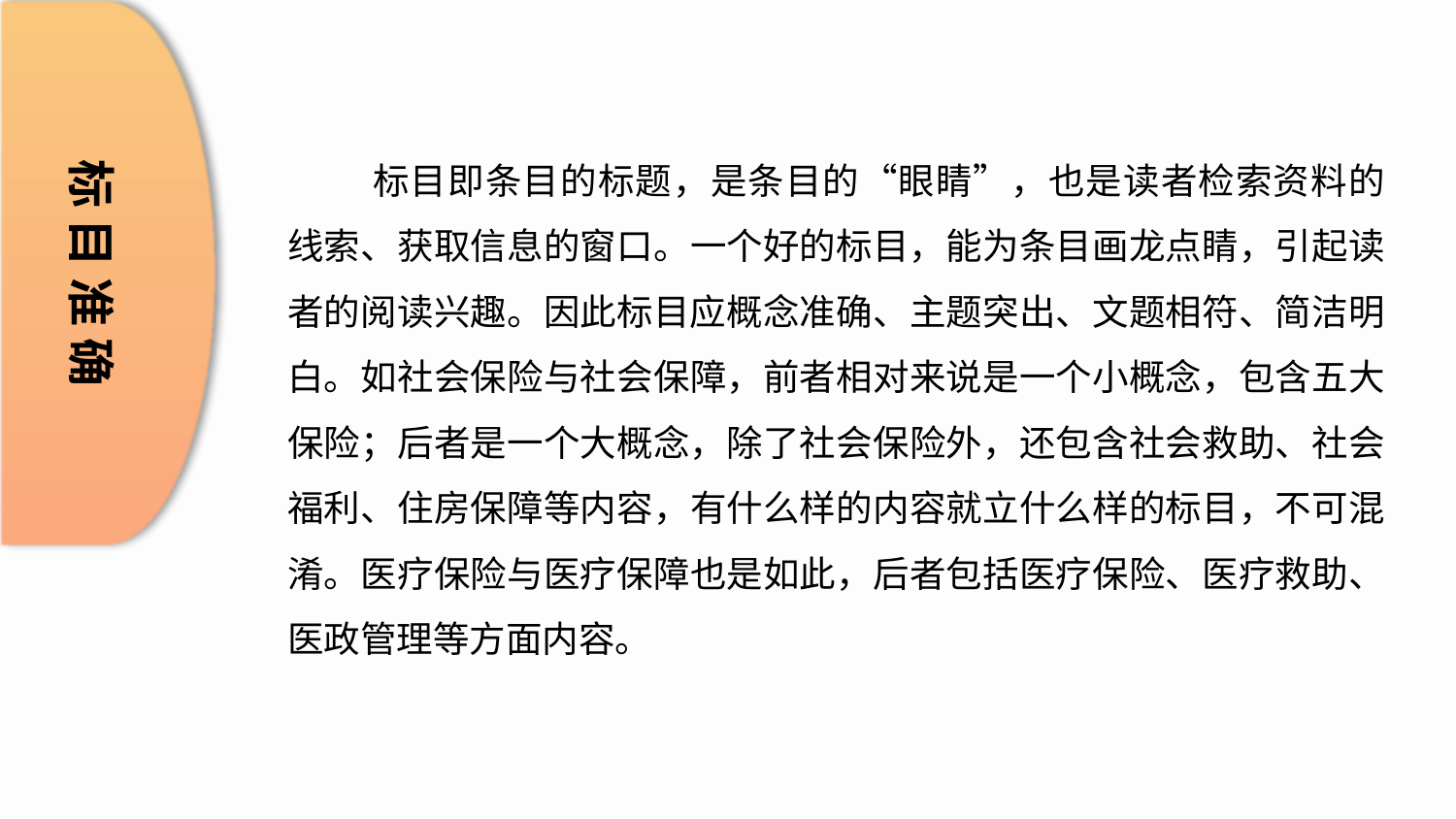

标 目 准 确
   标目即条目的标题，是条目的“眼睛”，也是读者检索资料的线索、获取信息的窗口。一个好的标目，能为条目画龙点睛，引起读者的阅读兴趣。因此标目应概念准确、主题突出、文题相符、简洁明白。如社会保险与社会保障，前者相对来说是一个小概念，包含五大保险；后者是一个大概念，除了社会保险外，还包含社会救助、社会福利、住房保障等内容，有什么样的内容就立什么样的标目，不可混淆。医疗保险与医疗保障也是如此，后者包括医疗保险、医疗救助、医政管理等方面内容。